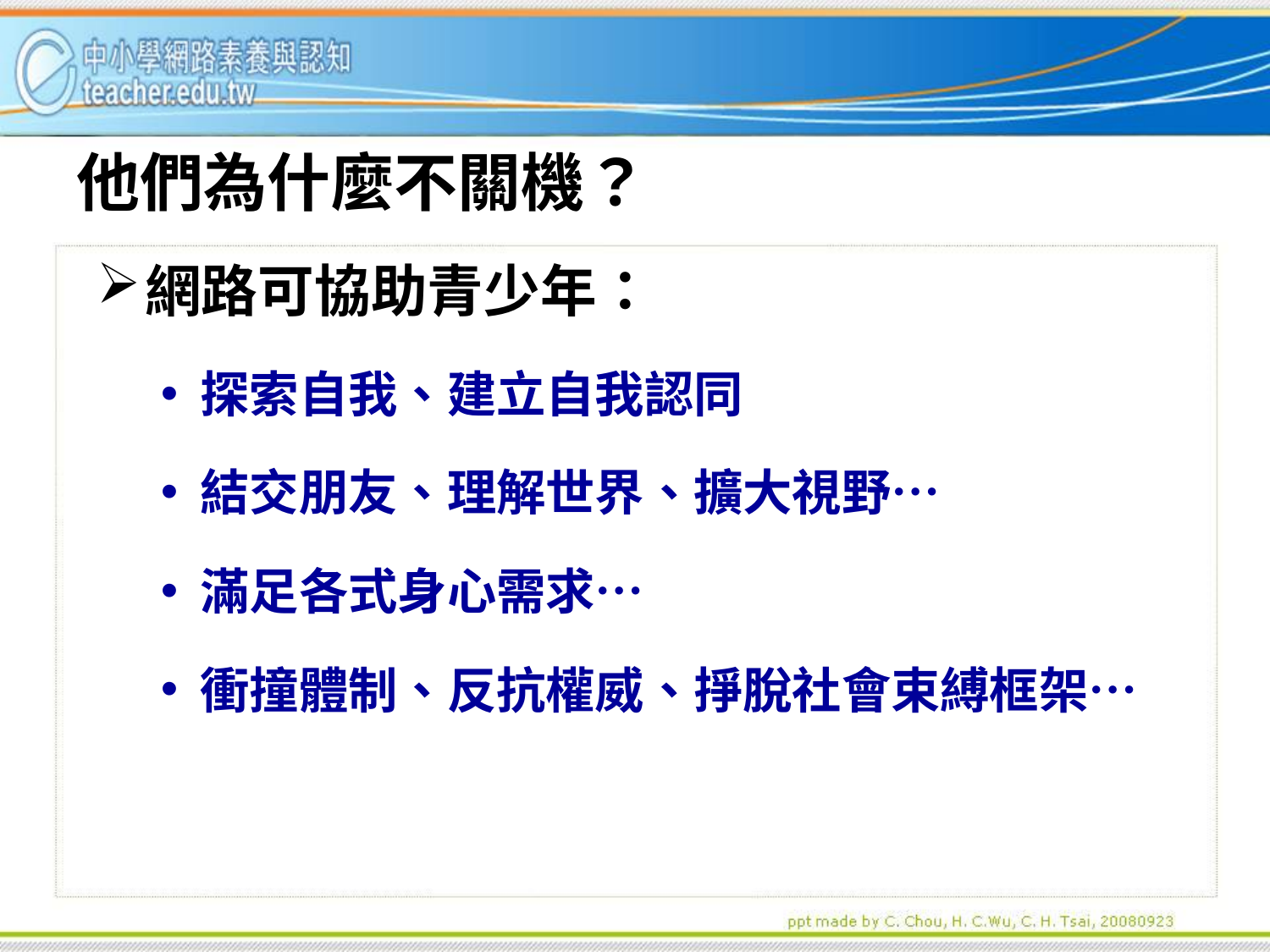

# 他們為什麼不關機？
網路可協助青少年：
探索自我、建立自我認同
結交朋友、理解世界、擴大視野…
滿足各式身心需求…
衝撞體制、反抗權威、掙脫社會束縛框架…